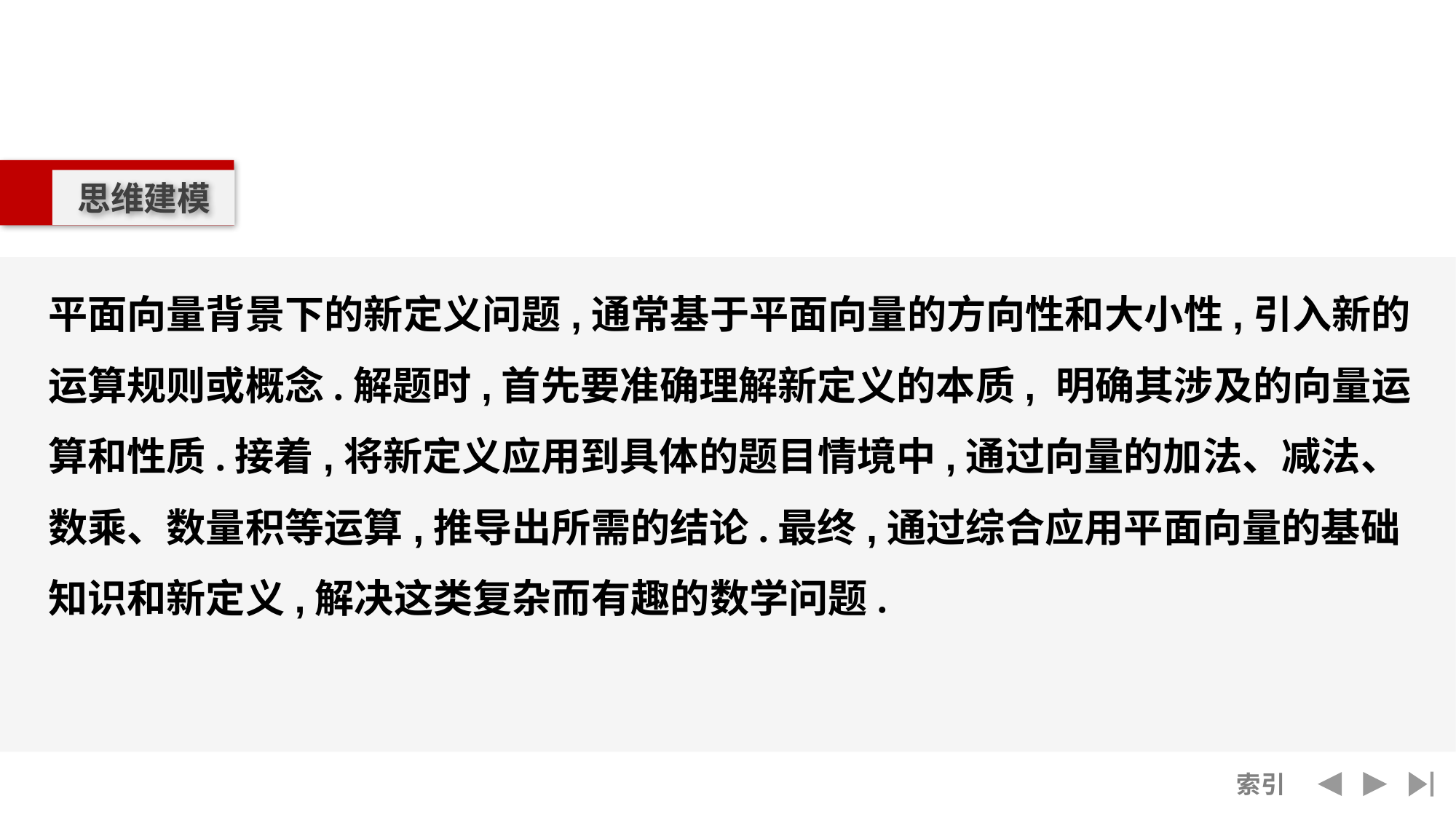

思维建模

平面向量背景下的新定义问题,通常基于平面向量的方向性和大小性,引入新的运算规则或概念.解题时,首先要准确理解新定义的本质, 明确其涉及的向量运算和性质.接着,将新定义应用到具体的题目情境中,通过向量的加法、减法、数乘、数量积等运算,推导出所需的结论.最终,通过综合应用平面向量的基础知识和新定义,解决这类复杂而有趣的数学问题.